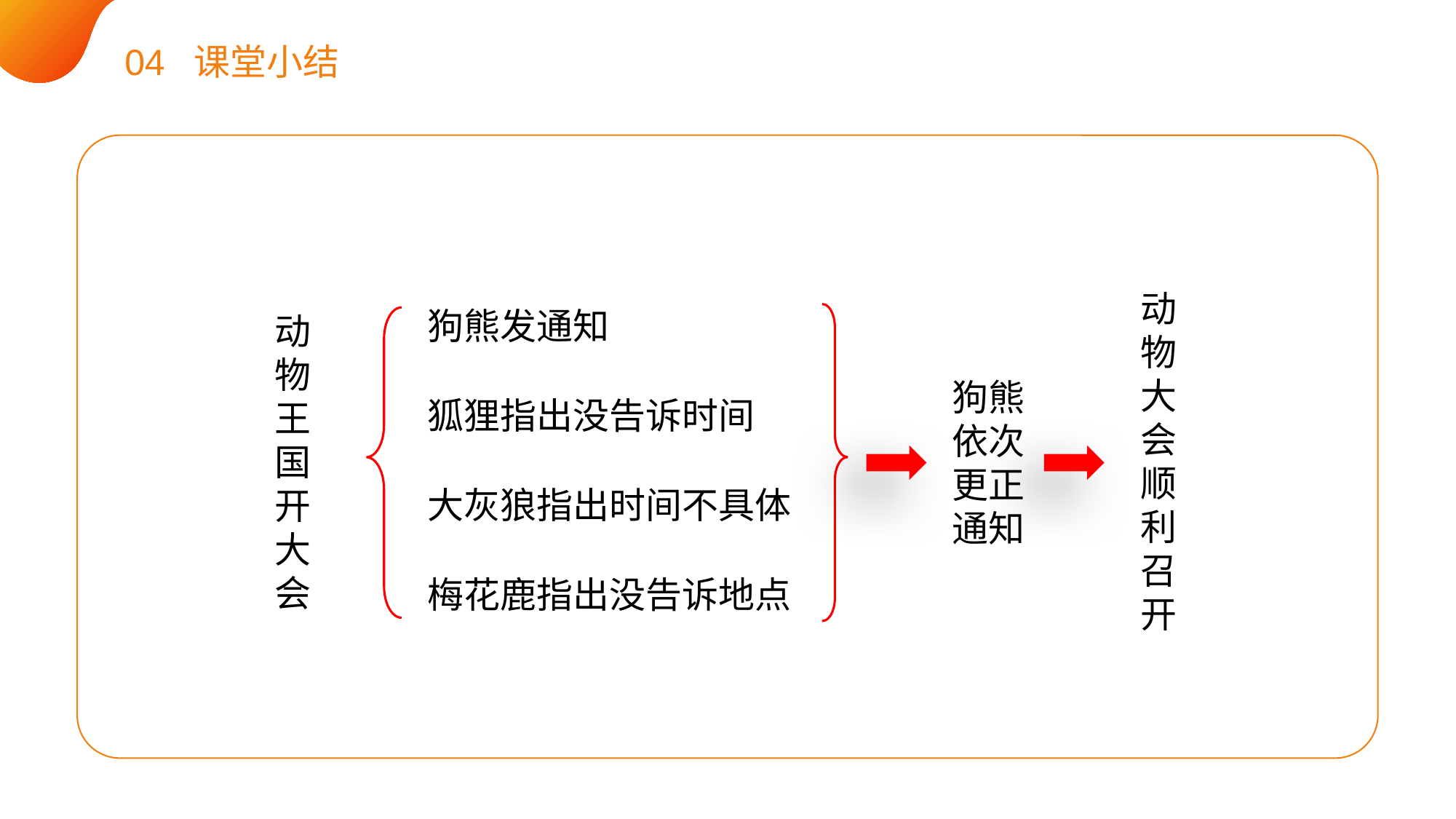

04  课堂小结
动物大会
顺利召开
狗熊发通知
动物王国开大会

狗熊依次更正通知
狐狸指出没告诉时间

大灰狼指出时间不具体
梅花鹿指出没告诉地点